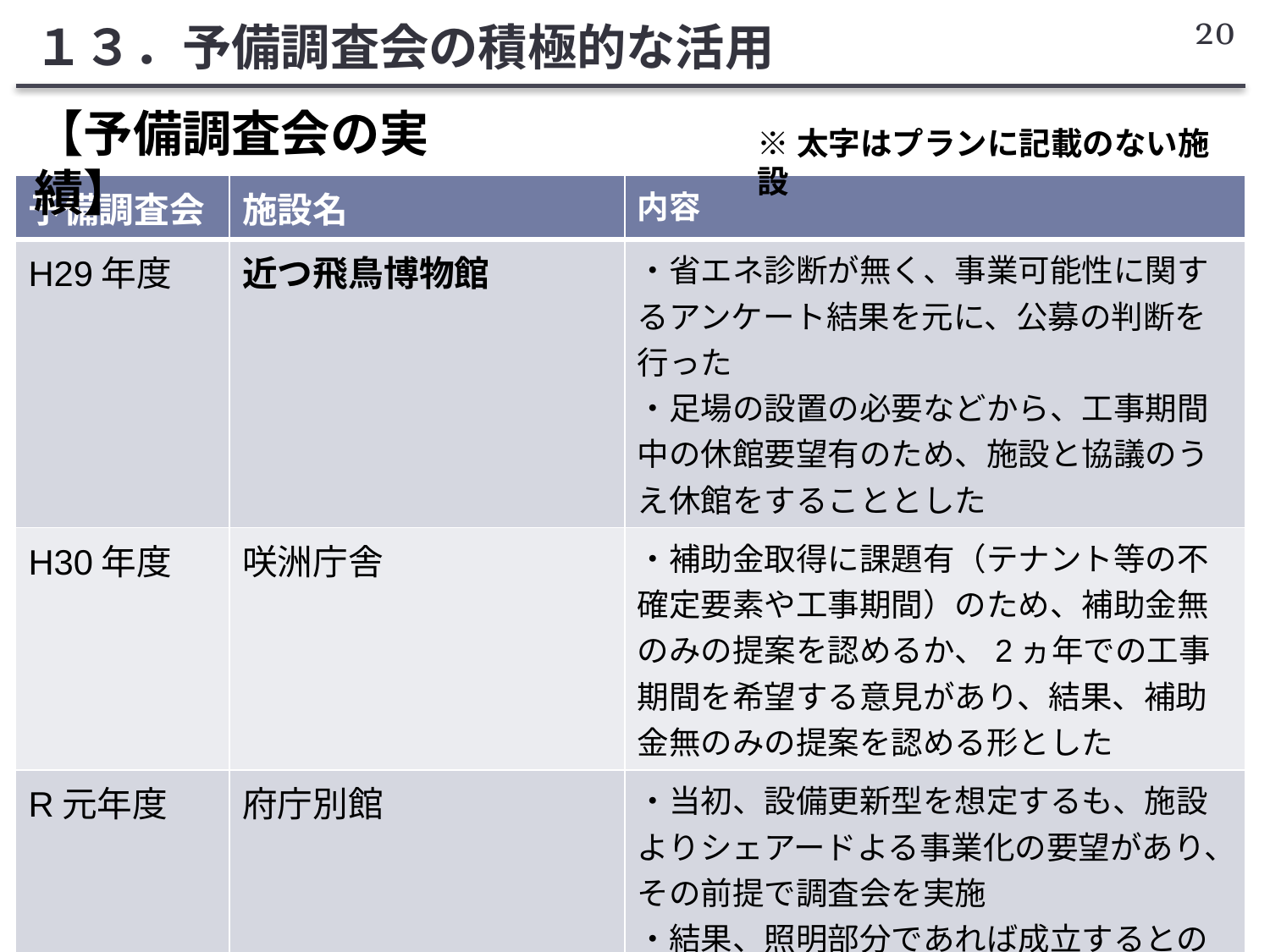

20
１３．予備調査会の積極的な活用
【予備調査会の実績】
※太字はプランに記載のない施設
| 予備調査会 | 施設名 | 内容 |
| --- | --- | --- |
| H29年度 | 近つ飛鳥博物館 | ・省エネ診断が無く、事業可能性に関するアンケート結果を元に、公募の判断を行った ・足場の設置の必要などから、工事期間中の休館要望有のため、施設と協議のうえ休館をすることとした |
| H30年度 | 咲洲庁舎 | ・補助金取得に課題有（テナント等の不確定要素や工事期間）のため、補助金無のみの提案を認めるか、2ヵ年での工事期間を希望する意見があり、結果、補助金無のみの提案を認める形とした |
| R元年度 | 府庁別館 | ・当初、設備更新型を想定するも、施設よりシェアードよる事業化の要望があり、その前提で調査会を実施 ・結果、照明部分であれば成立するとのアンケート結果をもとに、事業化を予定 |
| R元年度 | 大阪府警察本部本庁舎 | （現在、アンケート集計中） |